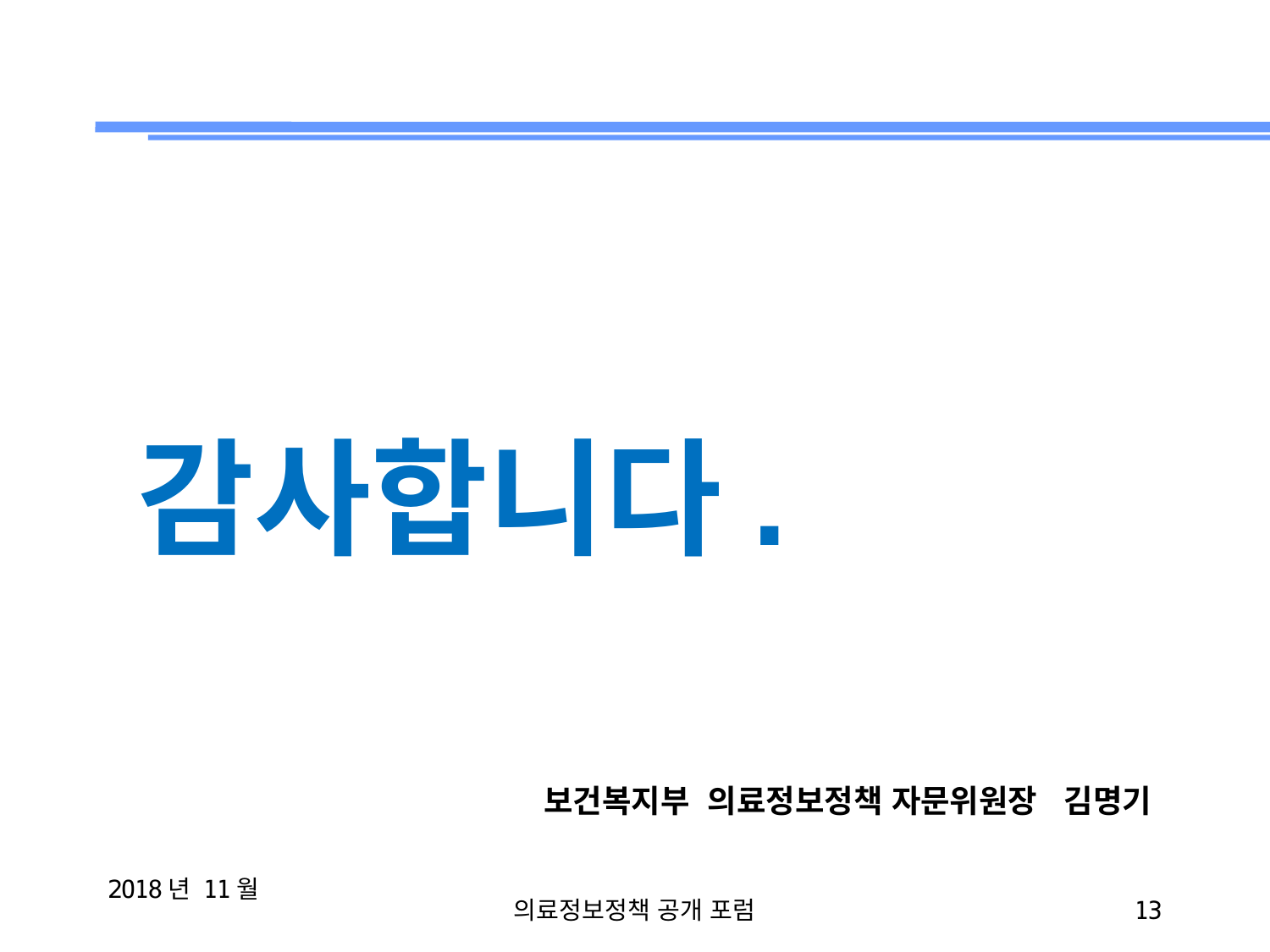

#
감사합니다.
보건복지부  의료정보정책 자문위원장   김명기
2018년 11월
의료정보정책 공개 포럼
13